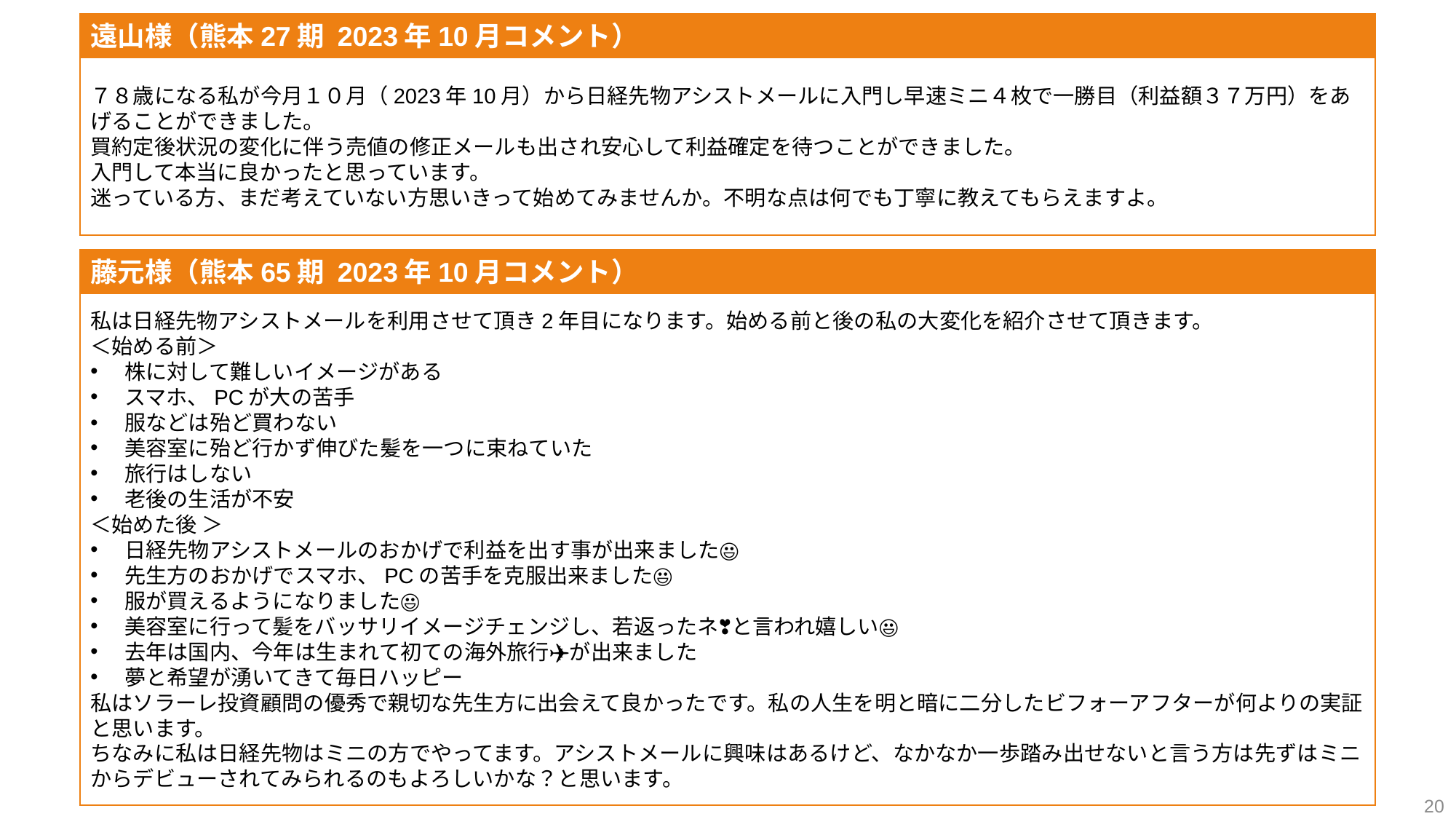

遠山様（熊本27期 2023年10月コメント）
７８歳になる私が今月１０月（2023年10月）から日経先物アシストメールに入門し早速ミニ４枚で一勝目（利益額３７万円）をあげることができました。
買約定後状況の変化に伴う売値の修正メールも出され安心して利益確定を待つことができました。
入門して本当に良かったと思っています。
迷っている方、まだ考えていない方思いきって始めてみませんか。不明な点は何でも丁寧に教えてもらえますよ。
藤元様（熊本65期 2023年10月コメント）
私は日経先物アシストメールを利用させて頂き2年目になります。始める前と後の私の大変化を紹介させて頂きます。
＜始める前＞
株に対して難しいイメージがある
スマホ、PCが大の苦手
服などは殆ど買わない
美容室に殆ど行かず伸びた髪を一つに束ねていた
旅行はしない
老後の生活が不安
＜始めた後 ＞
日経先物アシストメールのおかげで利益を出す事が出来ました😃
先生方のおかげでスマホ、PCの苦手を克服出来ました😃
服が買えるようになりました😃
美容室に行って髪をバッサリイメージチェンジし、若返ったネ❣️と言われ嬉しい😃
去年は国内、今年は生まれて初ての海外旅行✈️が出来ました
夢と希望が湧いてきて毎日ハッピー
私はソラーレ投資顧問の優秀で親切な先生方に出会えて良かったです。私の人生を明と暗に二分したビフォーアフターが何よりの実証と思います。
ちなみに私は日経先物はミニの方でやってます。アシストメールに興味はあるけど、なかなか一歩踏み出せないと言う方は先ずはミニからデビューされてみられるのもよろしいかな？と思います。
20